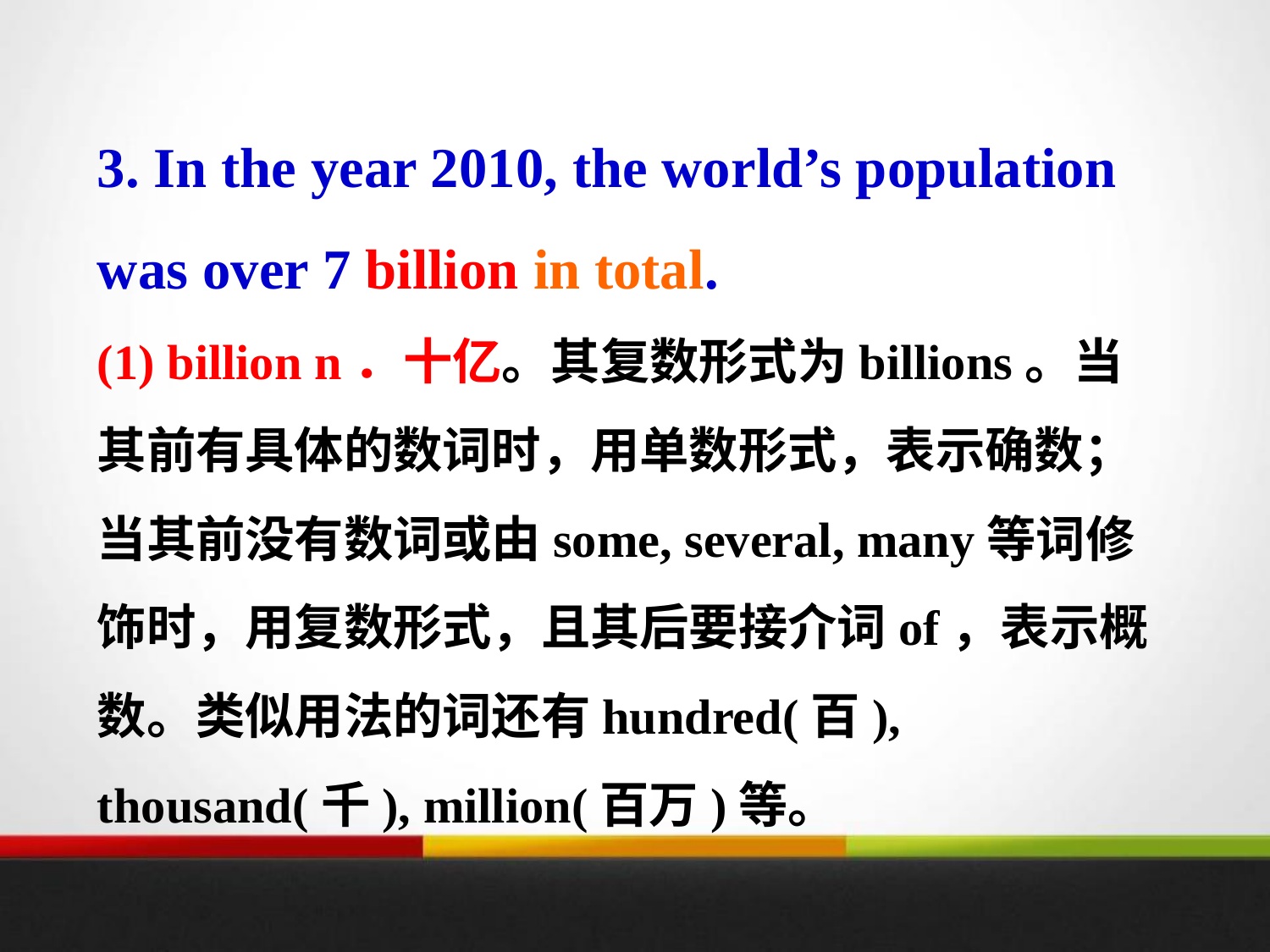

3. In the year 2010, the world’s population was over 7 billion in total.
(1) billion n．十亿。其复数形式为billions。当其前有具体的数词时，用单数形式，表示确数；当其前没有数词或由some, several, many等词修饰时，用复数形式，且其后要接介词of，表示概数。类似用法的词还有hundred(百), thousand(千), million(百万)等。